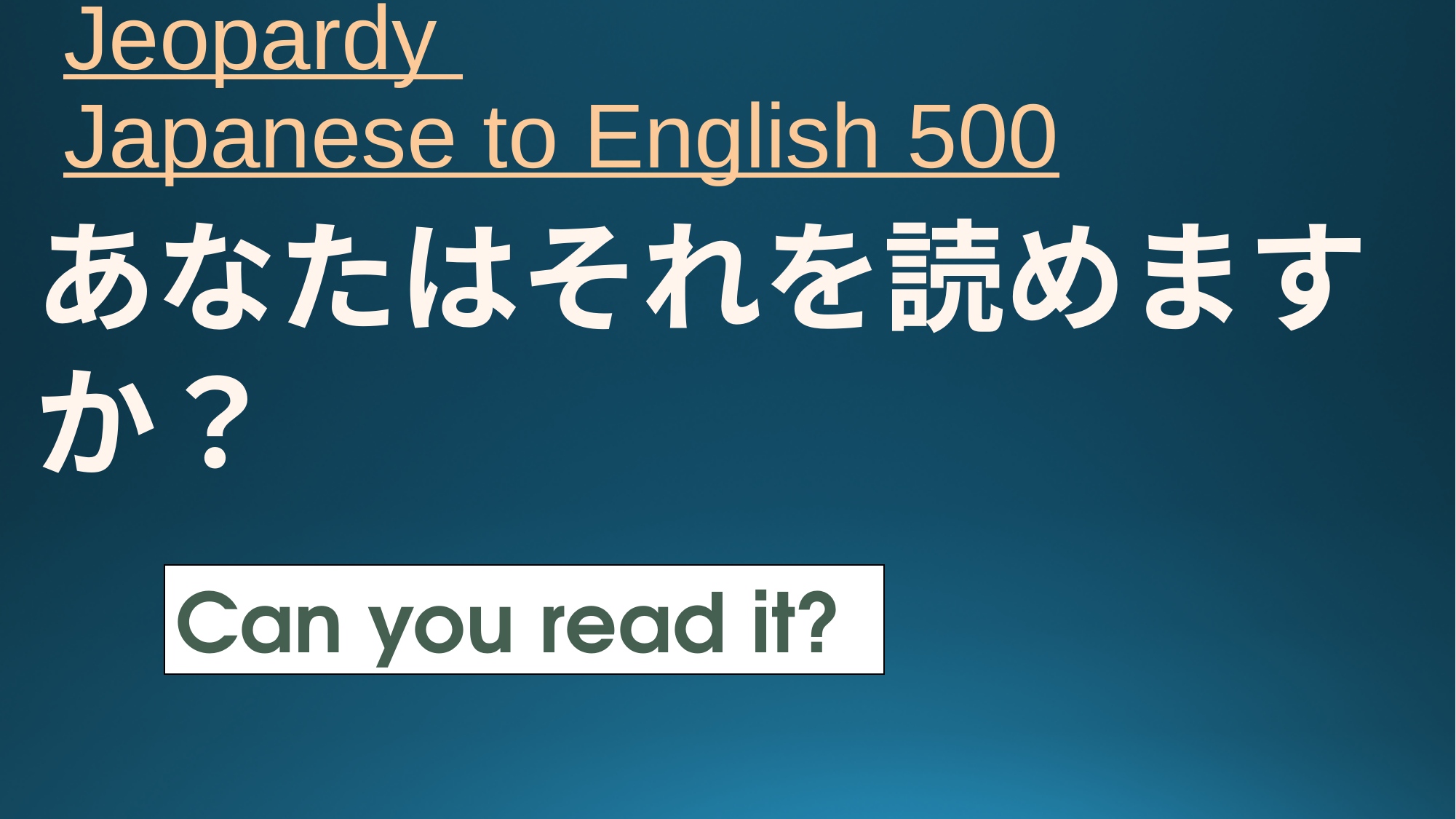

# Jeopardy Japanese to English 500
あなたはそれを読めますか？
Can you read it?